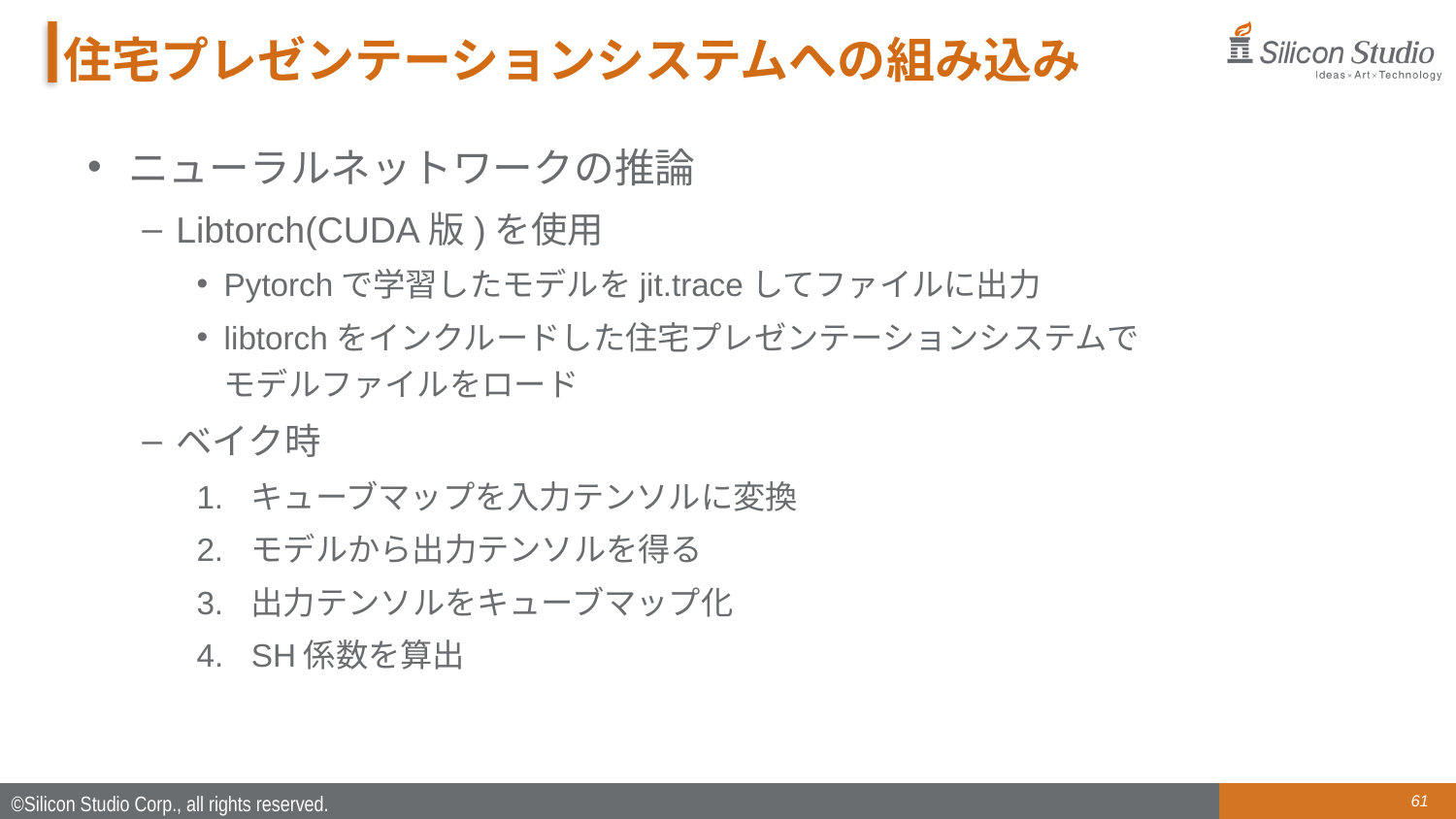

# 住宅プレゼンテーションシステムへの組み込み
ニューラルネットワークの推論
Libtorch(CUDA版)を使用
Pytorchで学習したモデルをjit.traceしてファイルに出力
libtorchをインクルードした住宅プレゼンテーションシステムでモデルファイルをロード
ベイク時
キューブマップを入力テンソルに変換
モデルから出力テンソルを得る
出力テンソルをキューブマップ化
SH係数を算出